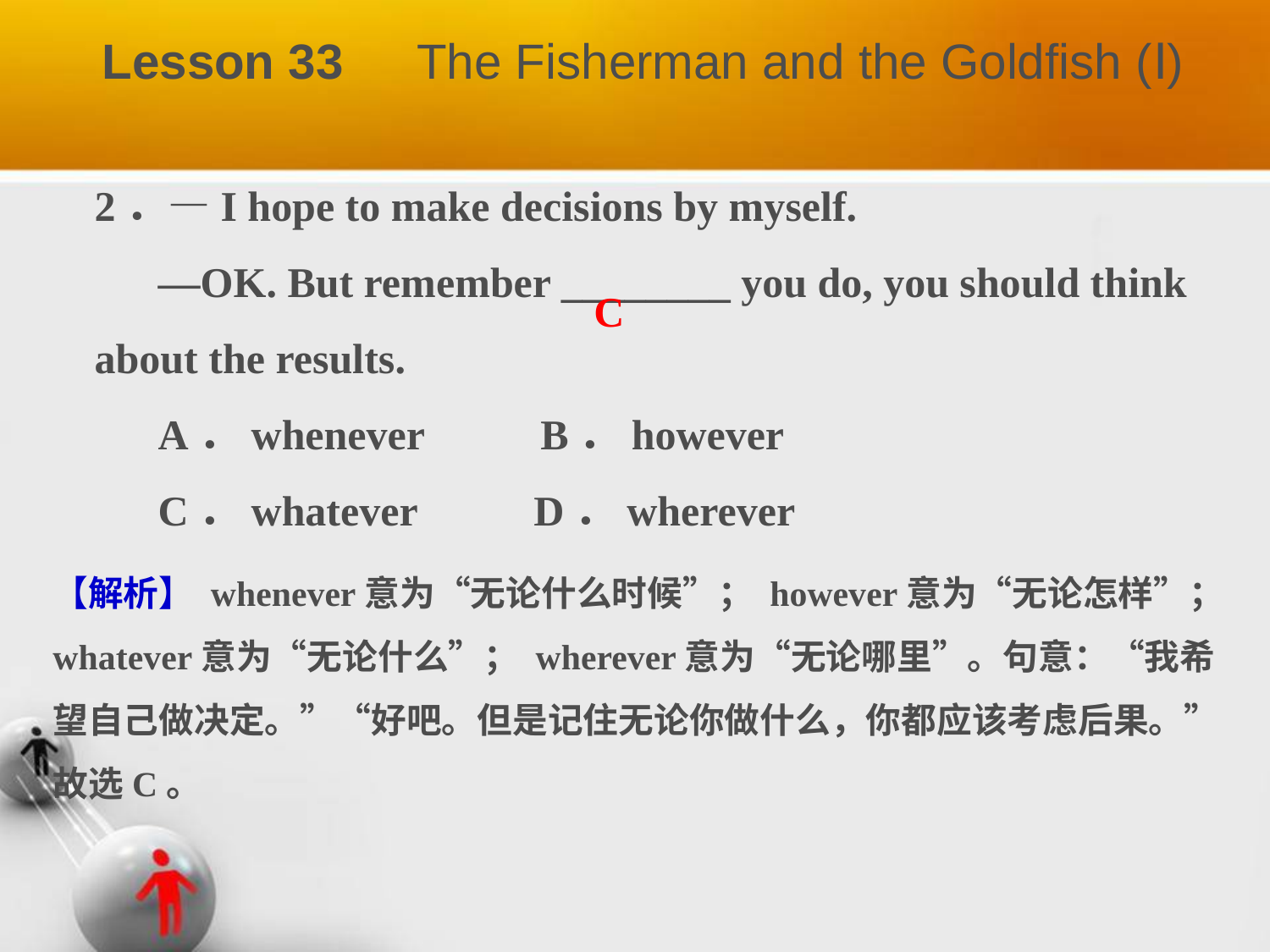

Lesson 33　The Fisherman and the Goldfish (Ⅰ)
2．—I hope to make decisions by myself.
      —OK. But remember ________ you do, you should think
about the results.
      A．whenever           B．however
      C．whatever           D．wherever
C
【解析】 whenever意为“无论什么时候”； however意为“无论怎样”； whatever意为“无论什么”； wherever意为“无论哪里”。句意：“我希望自己做决定。”“好吧。但是记住无论你做什么，你都应该考虑后果。”故选C。